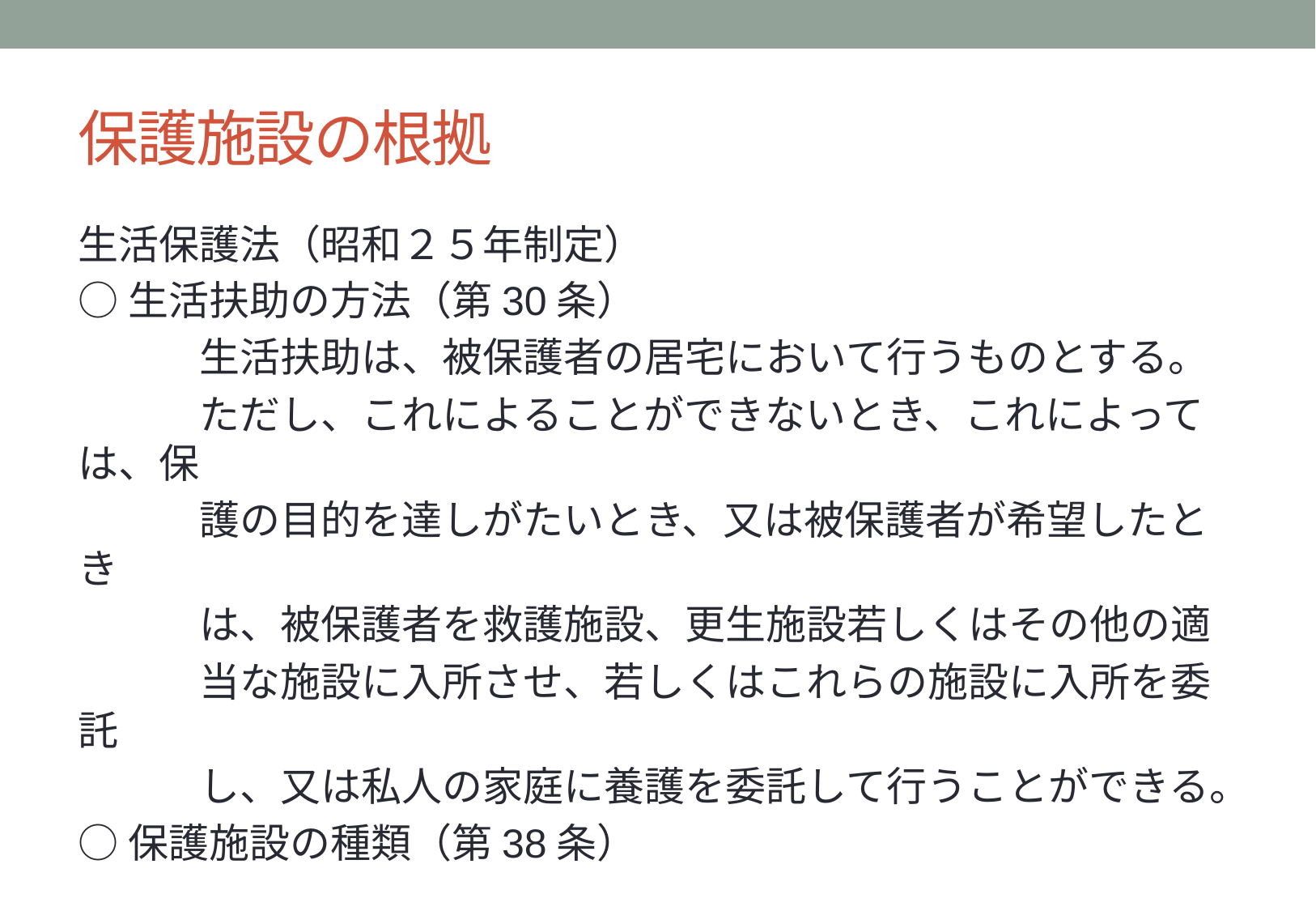

# 保護施設の根拠
生活保護法（昭和２５年制定）
○生活扶助の方法（第30条）
　　　生活扶助は、被保護者の居宅において行うものとする。
　　　ただし、これによることができないとき、これによっては、保
　　　護の目的を達しがたいとき、又は被保護者が希望したとき
　　　は、被保護者を救護施設、更生施設若しくはその他の適
　　　当な施設に入所させ、若しくはこれらの施設に入所を委託
　　　し、又は私人の家庭に養護を委託して行うことができる。
○保護施設の種類（第38条）